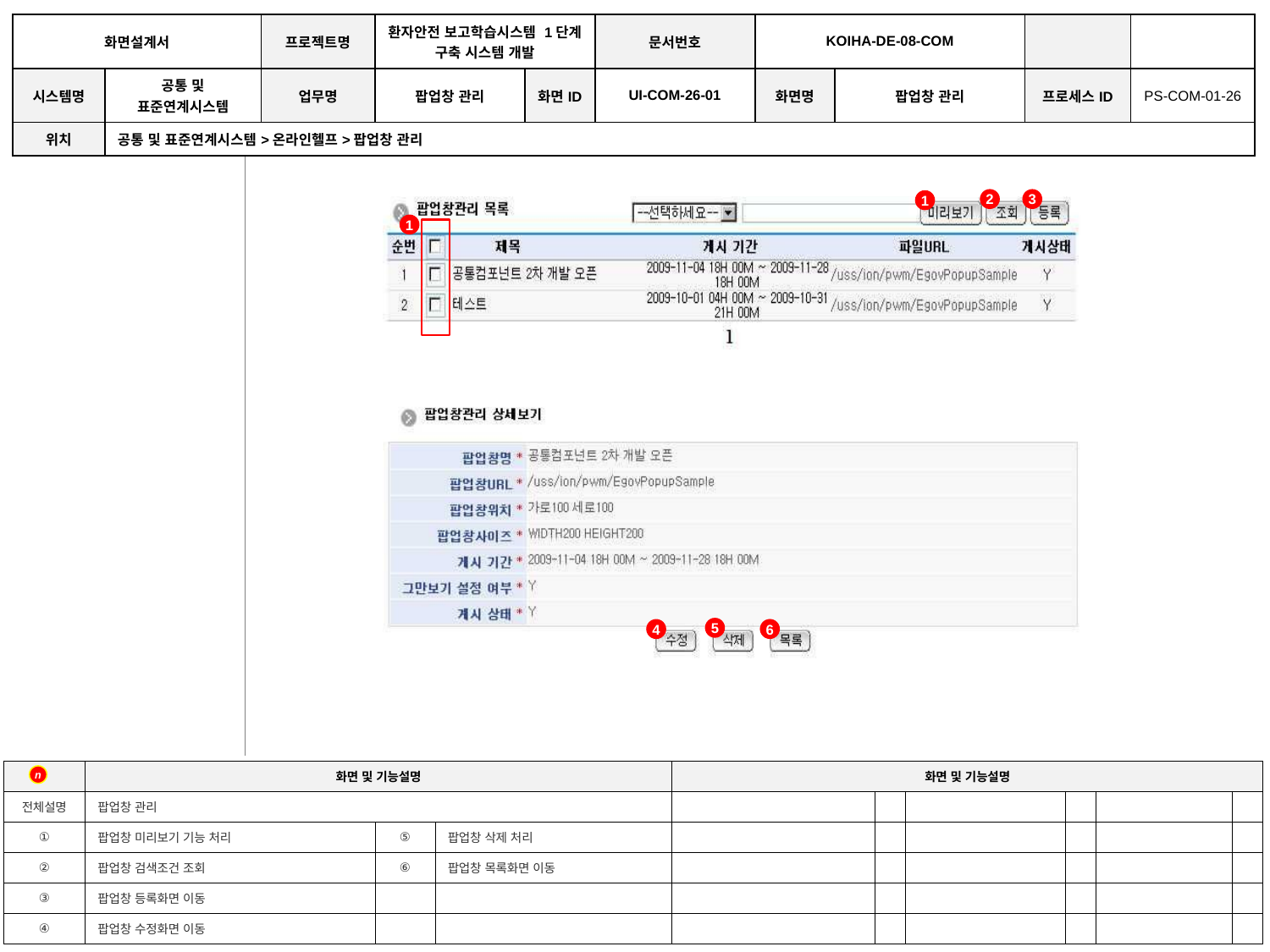

| 화면설계서 |  | 프로젝트명 | 환자안전 보고학습시스템 1단계 구축 시스템 개발 |  | 문서번호 | KOIHA-DE-08-COM |  |  |  |
| --- | --- | --- | --- | --- | --- | --- | --- | --- | --- |
| 시스템명 | 공통 및 표준연계시스템 | 업무명 | 팝업창 관리 | 화면ID | UI-COM-26-01 | 화면명 | 팝업창 관리 | 프로세스ID | PS-COM-01-26 |
| 위치 | 공통 및 표준연계시스템>온라인헬프>팝업창 관리 |  |  |  |  |  |  |  |  |
2
3
1

1

5
6
4
|  | 화면 및 기능설명 |  |  | 화면 및 기능설명 |  |  |  |  |  |
| --- | --- | --- | --- | --- | --- | --- | --- | --- | --- |
| 전체설명 | 팝업창 관리 |  |  |  |  |  |  |  |  |
| ① | 팝업창 미리보기 기능 처리 | ⑤ | 팝업창 삭제 처리 |  |  |  |  |  |  |
| ② | 팝업창 검색조건 조회 | ⑥ | 팝업창 목록화면 이동 |  |  |  |  |  |  |
| ③ | 팝업창 등록화면 이동 |  |  |  |  |  |  |  |  |
| ④ | 팝업창 수정화면 이동 |  |  |  |  |  |  |  |  |
n